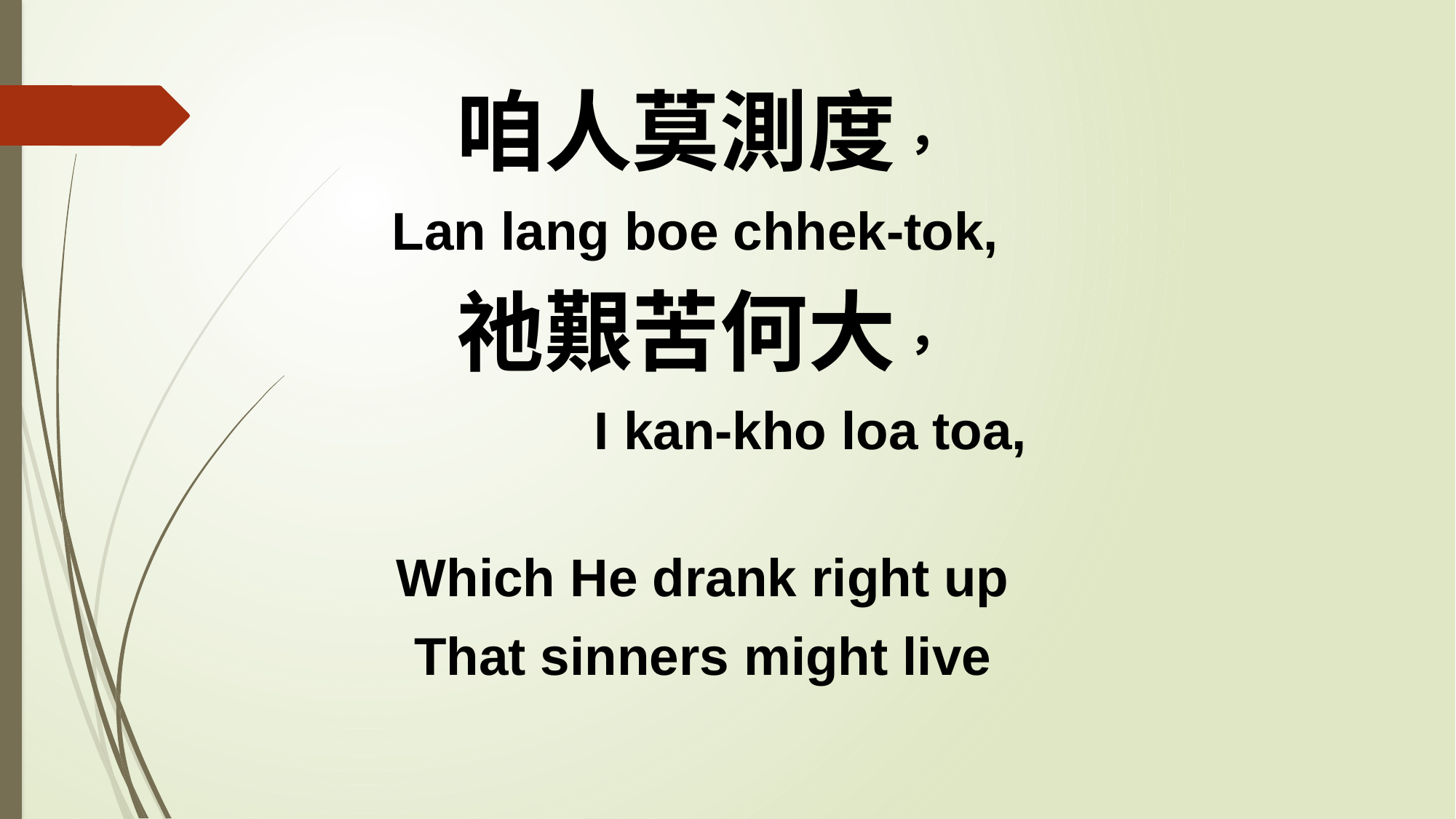

咱人莫測度，
Lan lang boe chhek-tok,
祂艱苦何大，
                            I kan-kho loa toa,

Which He drank right up
That sinners might live